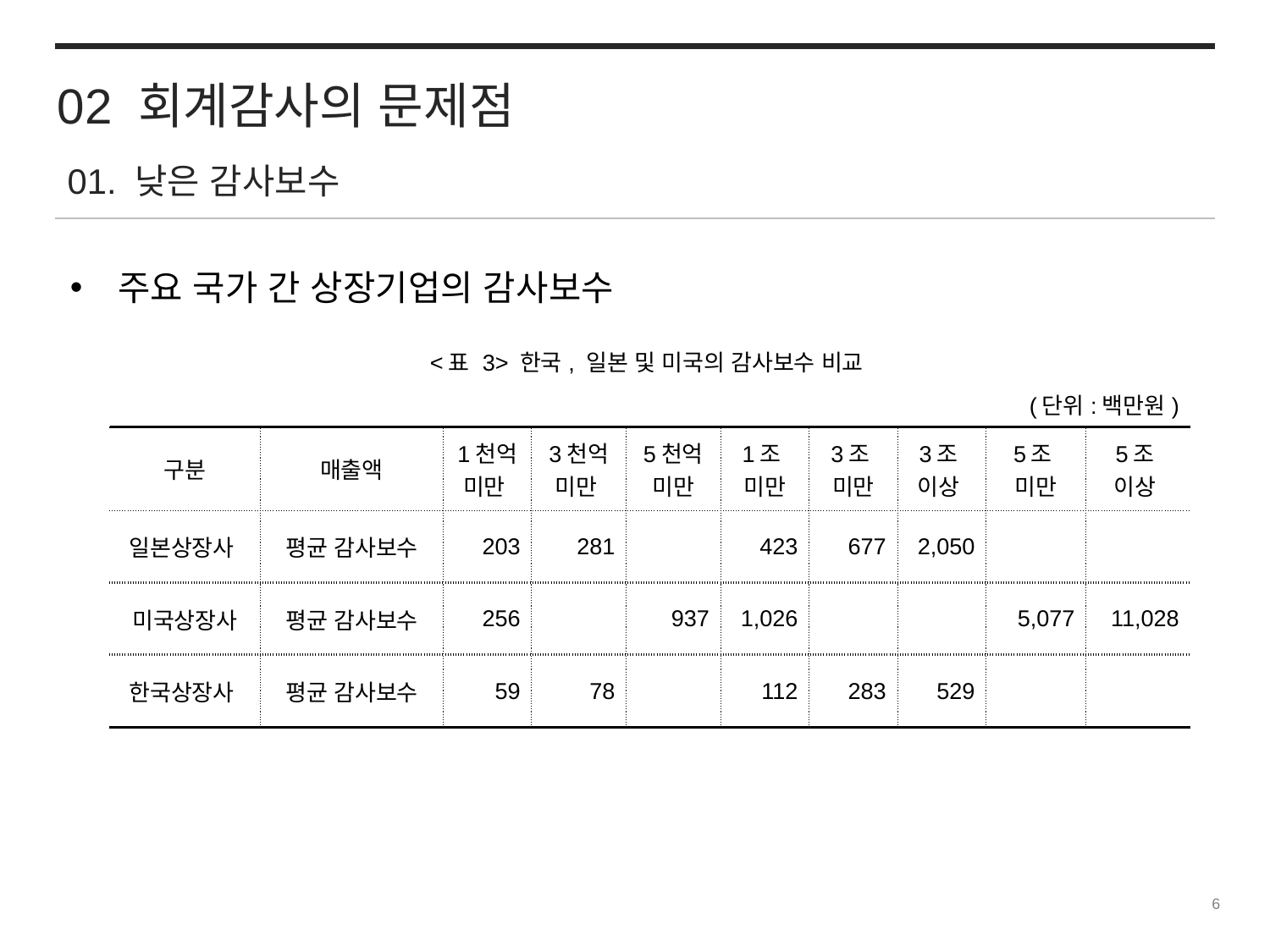

02 회계감사의 문제점
01. 낮은 감사보수
주요 국가 간 상장기업의 감사보수

| <표 3> 한국, 일본 및 미국의 감사보수 비교 |  |  |  |  |  |  |  |  |  |
| --- | --- | --- | --- | --- | --- | --- | --- | --- | --- |
| (단위:백만원) |  |  |  |  |  |  |  |  |  |
| 구분 | 매출액 | 1천억 미만 | 3천억 미만 | 5천억 미만 | 1조 미만 | 3조 미만 | 3조 이상 | 5조 미만 | 5조 이상 |
| 일본상장사 | 평균 감사보수 | 203 | 281 |  | 423 | 677 | 2,050 |  |  |
| 미국상장사 | 평균 감사보수 | 256 |  | 937 | 1,026 |  |  | 5,077 | 11,028 |
| 한국상장사 | 평균 감사보수 | 59 | 78 |  | 112 | 283 | 529 |  |  |